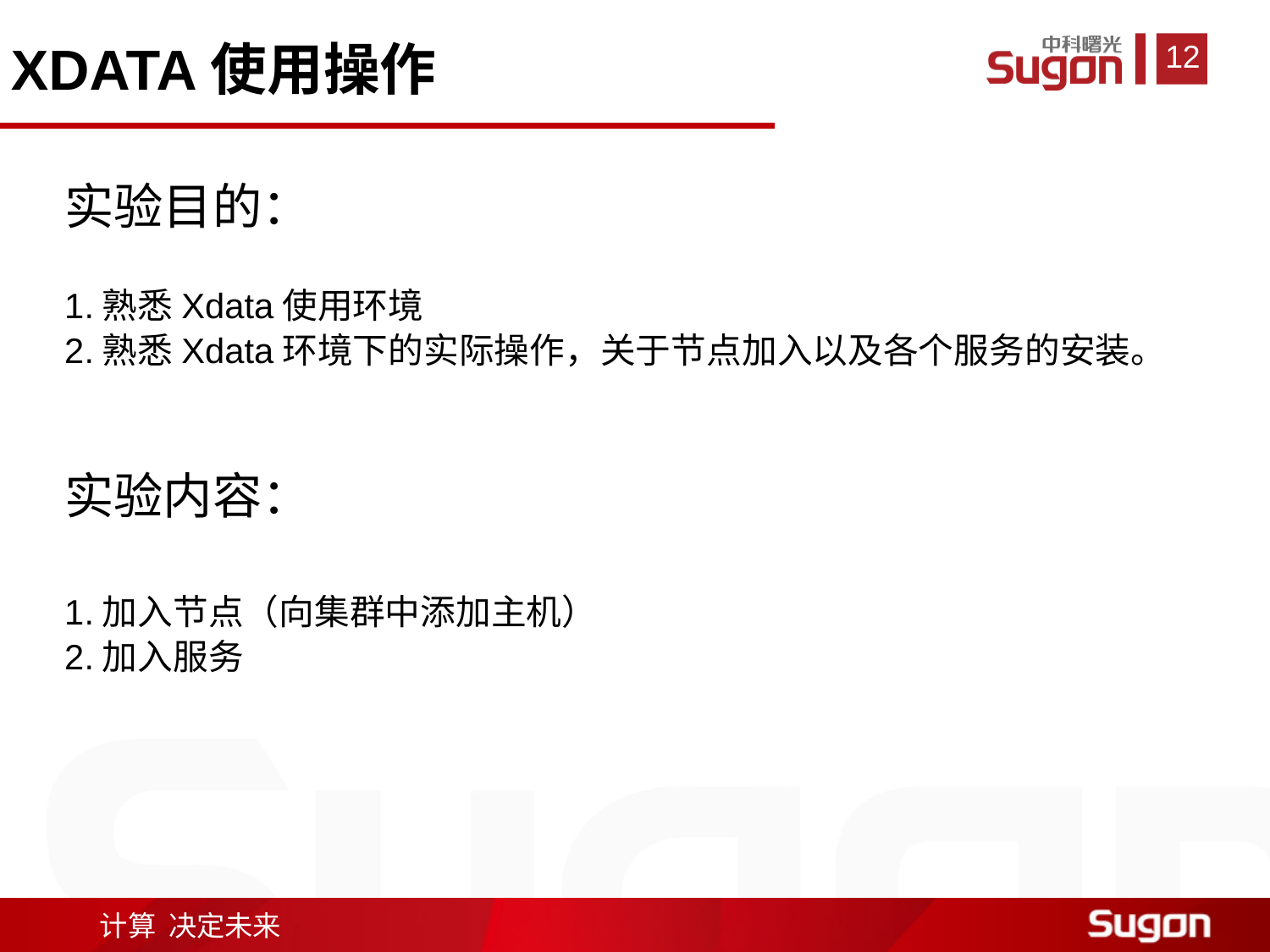

Xdata使用操作
实验目的：

1.熟悉Xdata使用环境
2.熟悉Xdata环境下的实际操作，关于节点加入以及各个服务的安装。

实验内容：

1.加入节点（向集群中添加主机）
2.加入服务